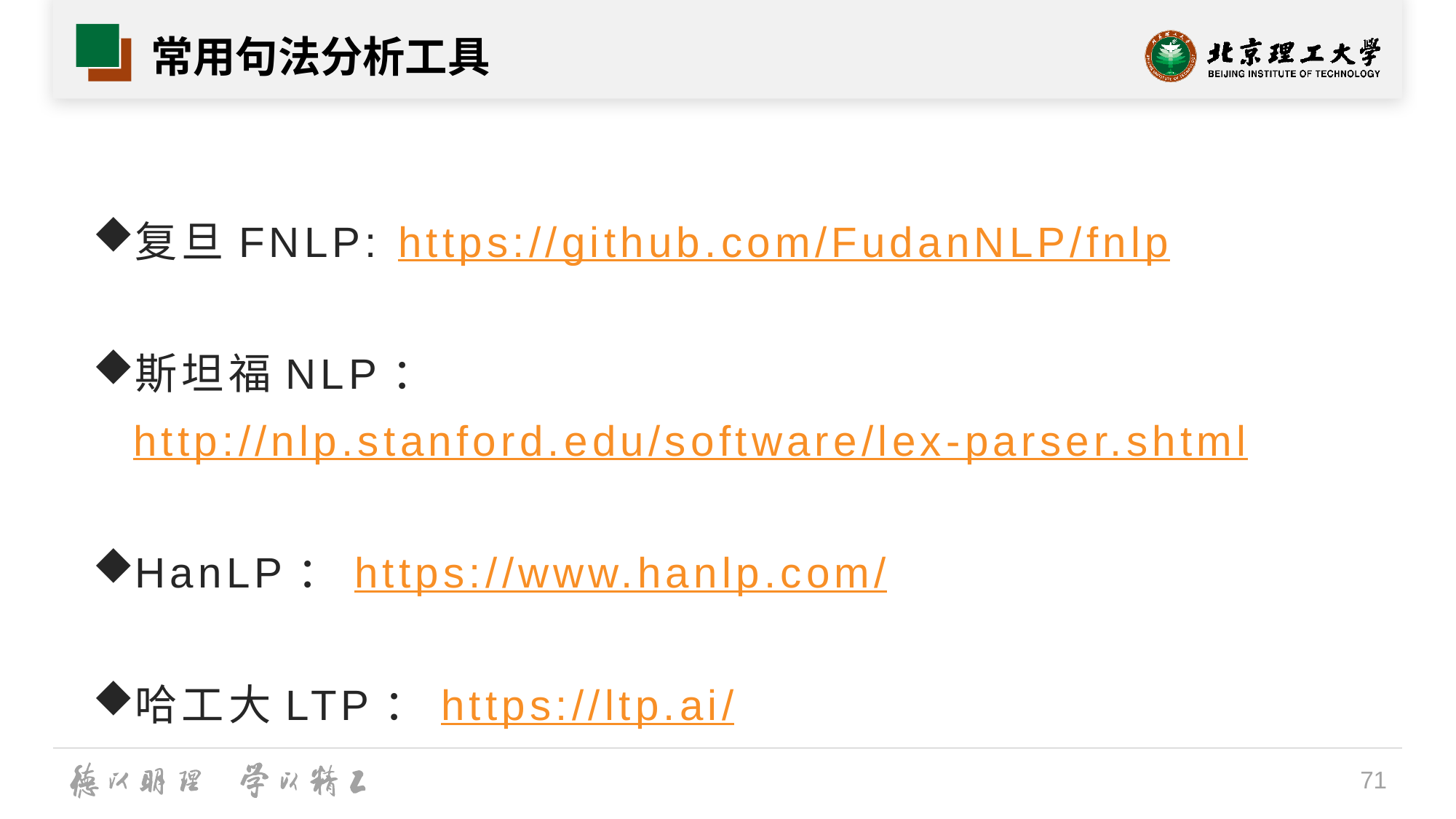

# 常用句法分析工具
复旦FNLP: https://github.com/FudanNLP/fnlp

斯坦福NLP：http://nlp.stanford.edu/software/lex-parser.shtml

HanLP：https://www.hanlp.com/

哈工大LTP：https://ltp.ai/